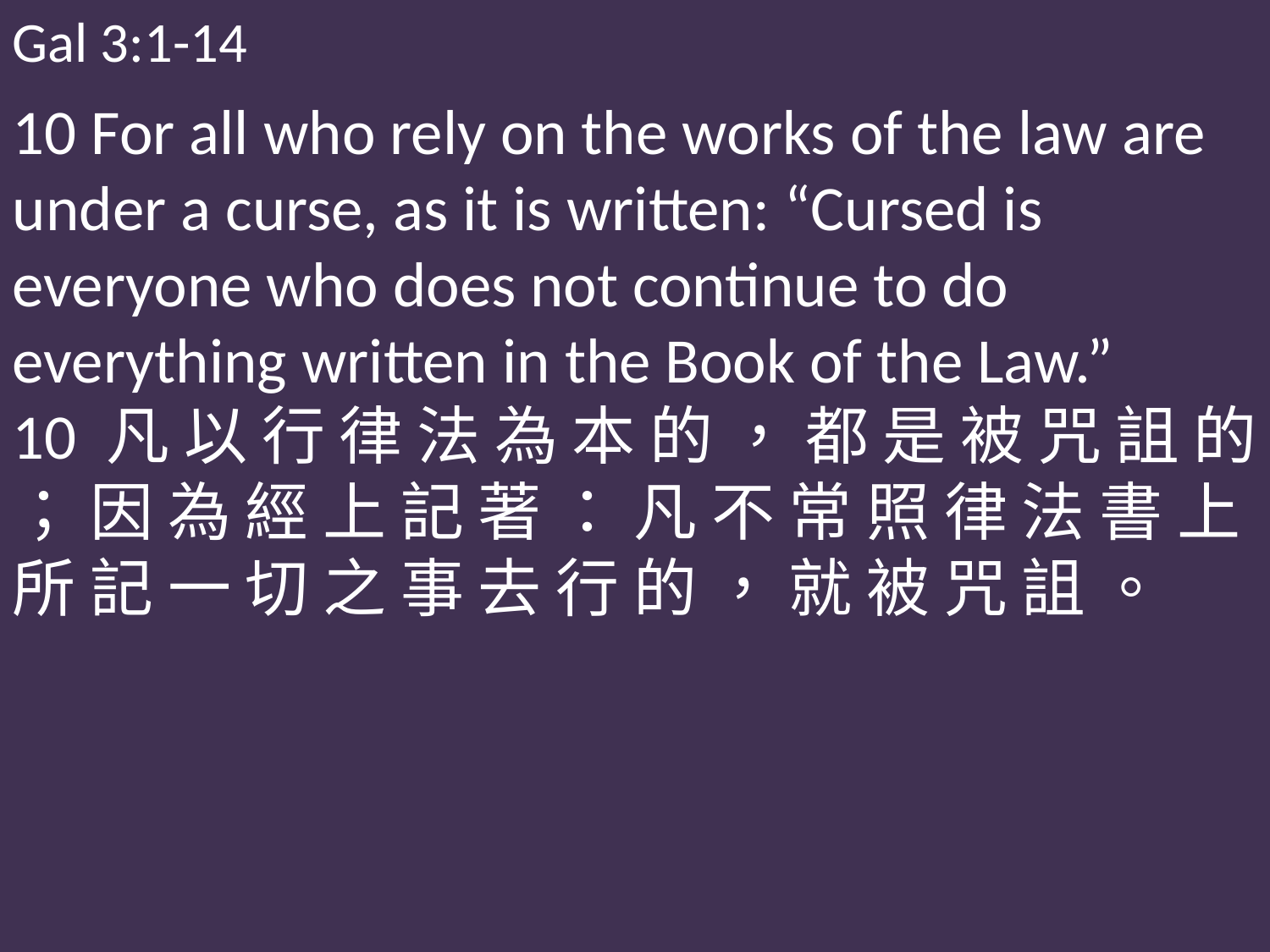

Gal 3:1-14
10 For all who rely on the works of the law are under a curse, as it is written: “Cursed is everyone who does not continue to do everything written in the Book of the Law.”
10 凡 以 行 律 法 為 本 的 ， 都 是 被 咒 詛 的 ； 因 為 經 上 記 著 ： 凡 不 常 照 律 法 書 上 所 記 一 切 之 事 去 行 的 ， 就 被 咒 詛 。